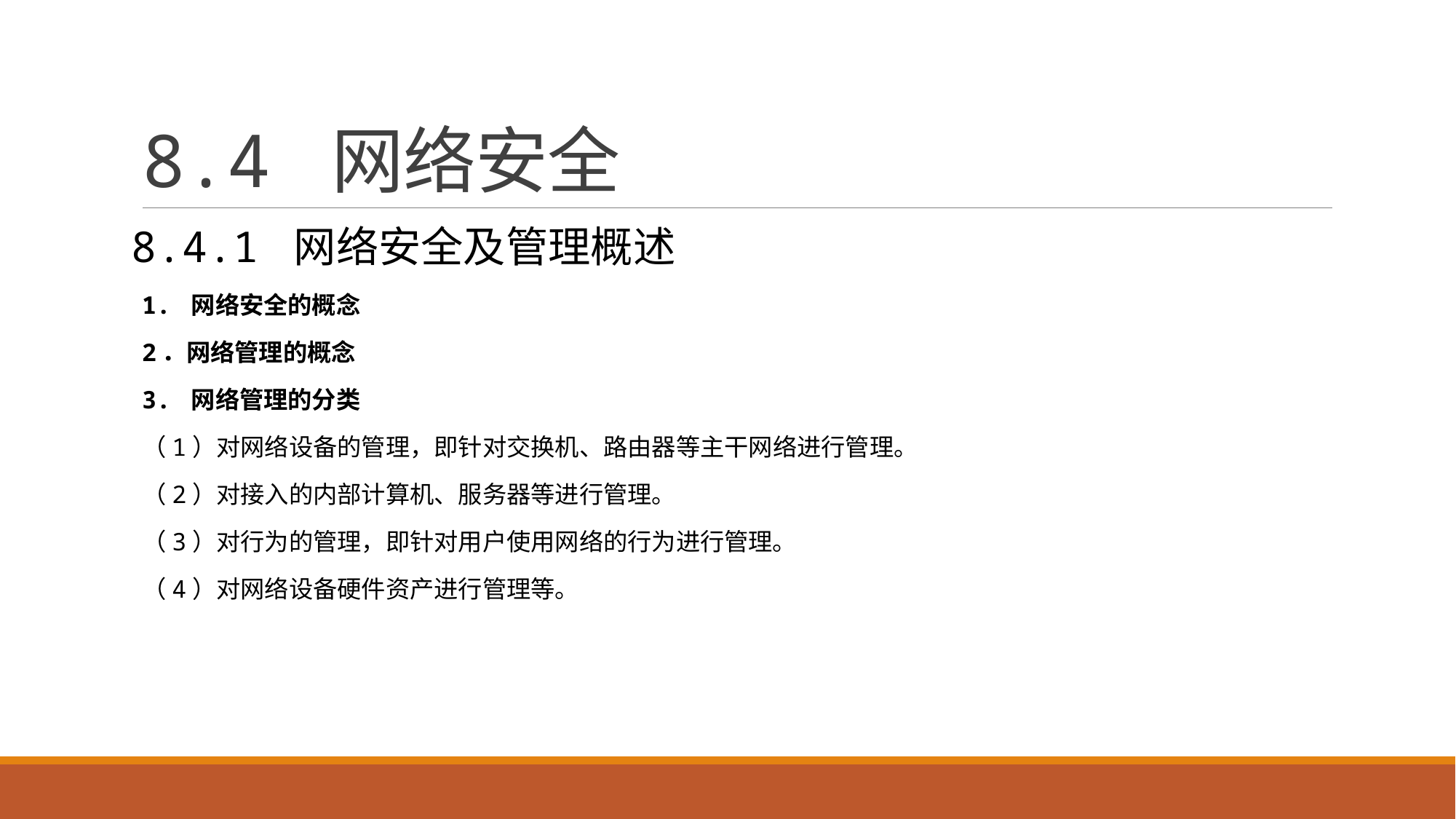

# 8.4 网络安全
8.4.1 网络安全及管理概述
1. 网络安全的概念
2．网络管理的概念
3. 网络管理的分类
（1）对网络设备的管理，即针对交换机、路由器等主干网络进行管理。
（2）对接入的内部计算机、服务器等进行管理。
（3）对行为的管理，即针对用户使用网络的行为进行管理。
（4）对网络设备硬件资产进行管理等。